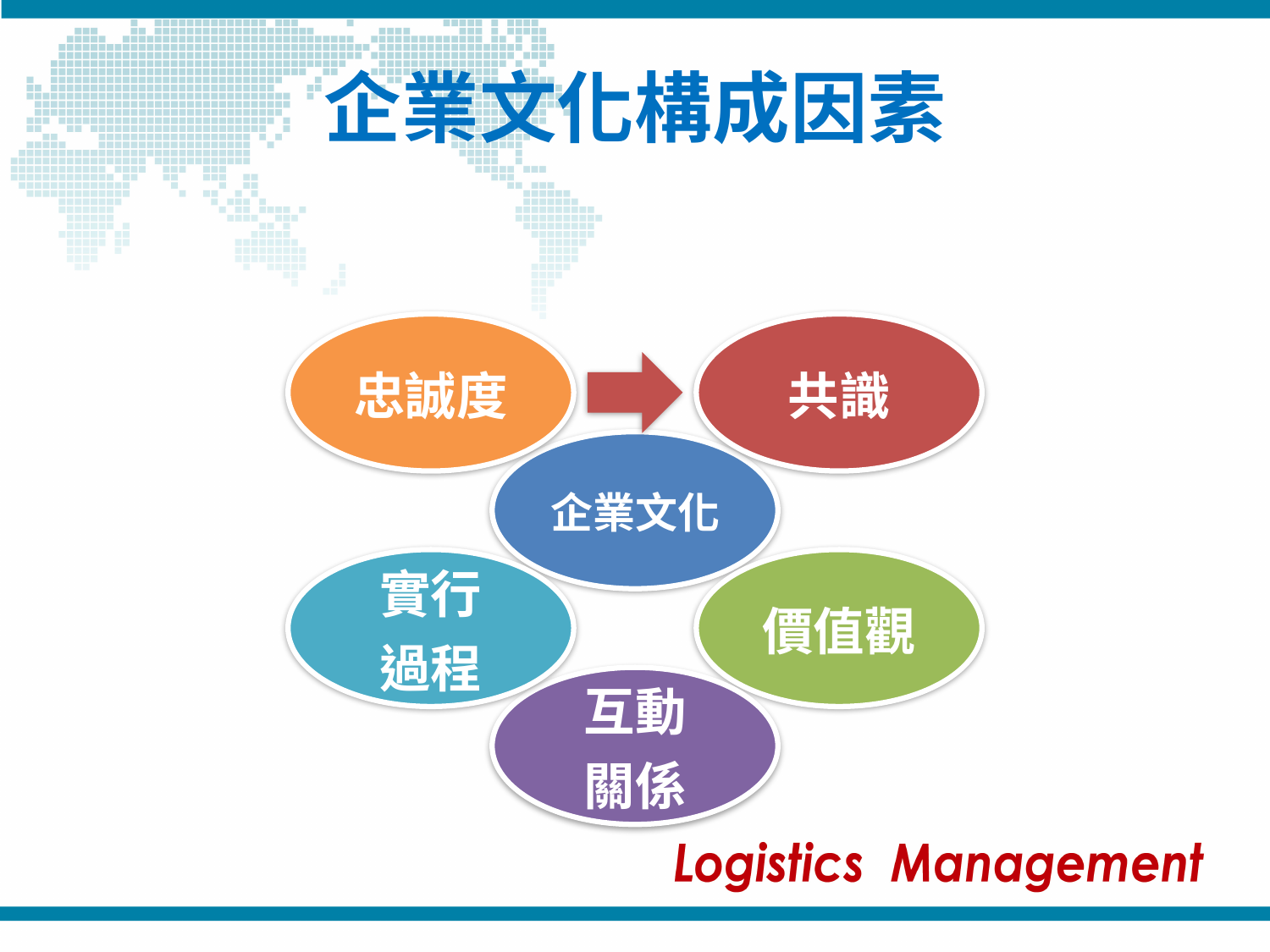

# 企業文化構成因素
企業文化
共識
價值觀
互動
關係
實行
過程
忠誠度